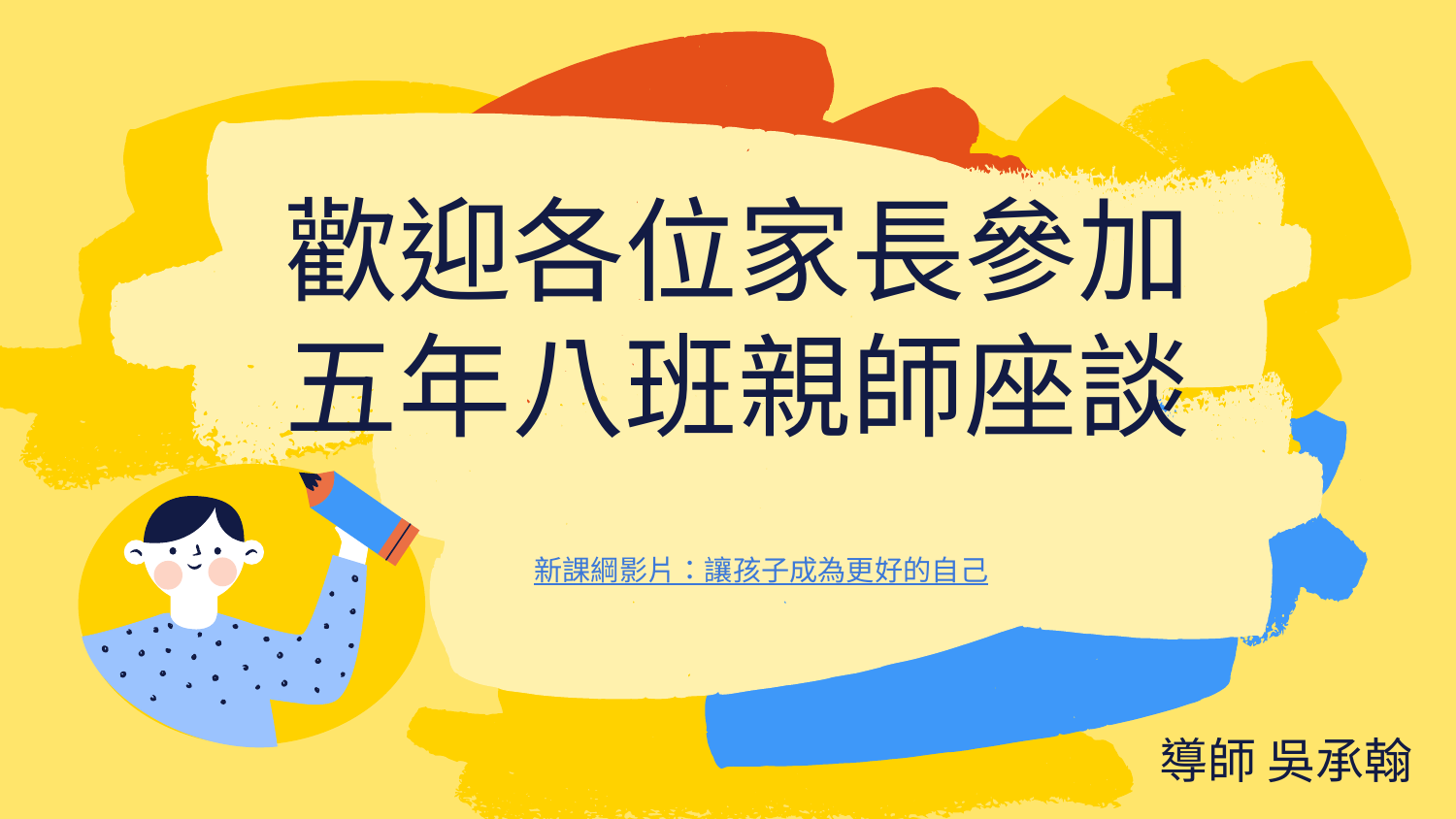

# 歡迎各位家長參加 五年八班親師座談

新課綱影片：讓孩子成為更好的自己

導師 吳承翰